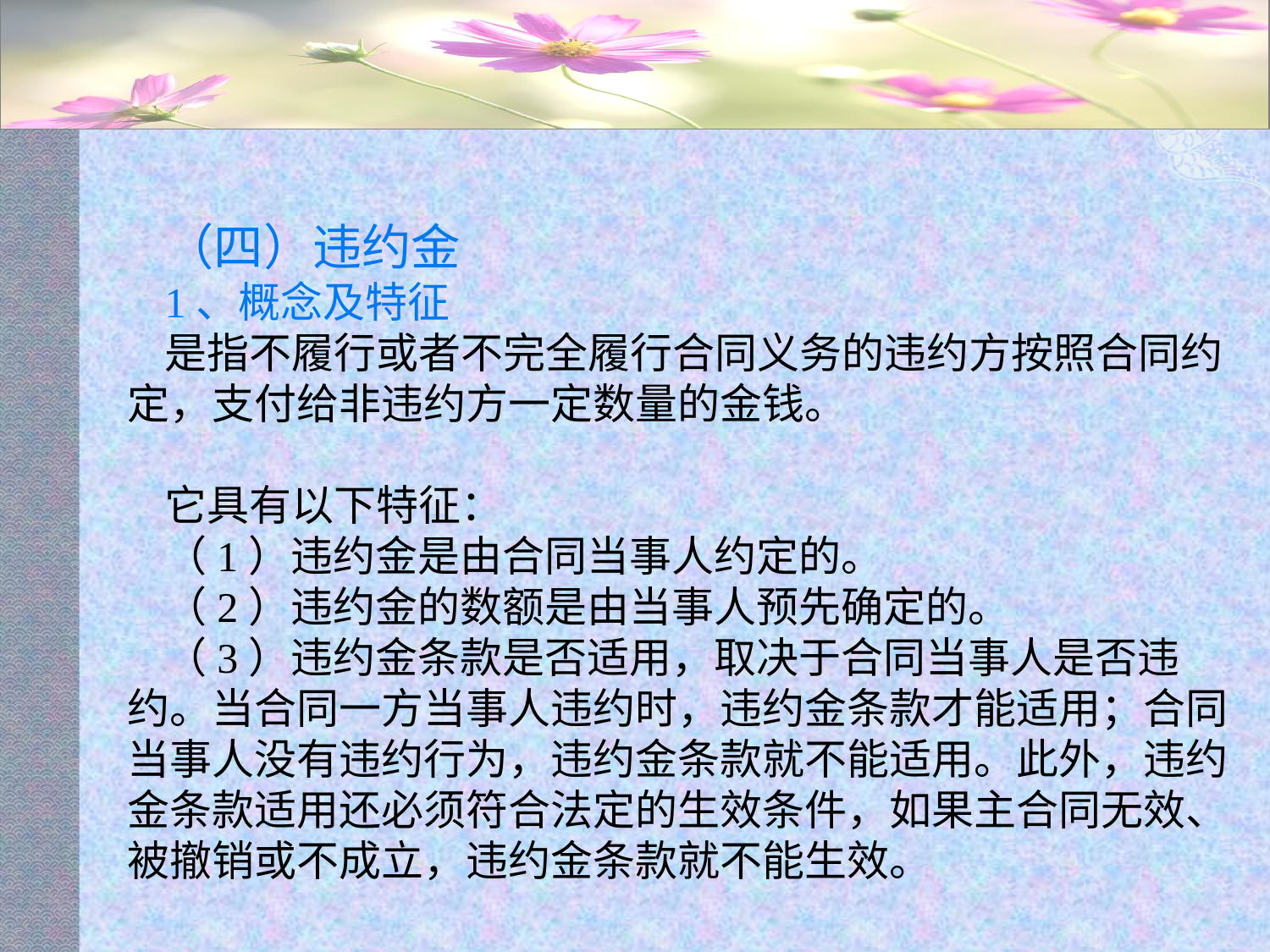

#
（四）违约金
1、概念及特征
是指不履行或者不完全履行合同义务的违约方按照合同约定，支付给非违约方一定数量的金钱。

它具有以下特征：
（1）违约金是由合同当事人约定的。
（2）违约金的数额是由当事人预先确定的。
（3）违约金条款是否适用，取决于合同当事人是否违约。当合同一方当事人违约时，违约金条款才能适用；合同当事人没有违约行为，违约金条款就不能适用。此外，违约金条款适用还必须符合法定的生效条件，如果主合同无效、被撤销或不成立，违约金条款就不能生效。